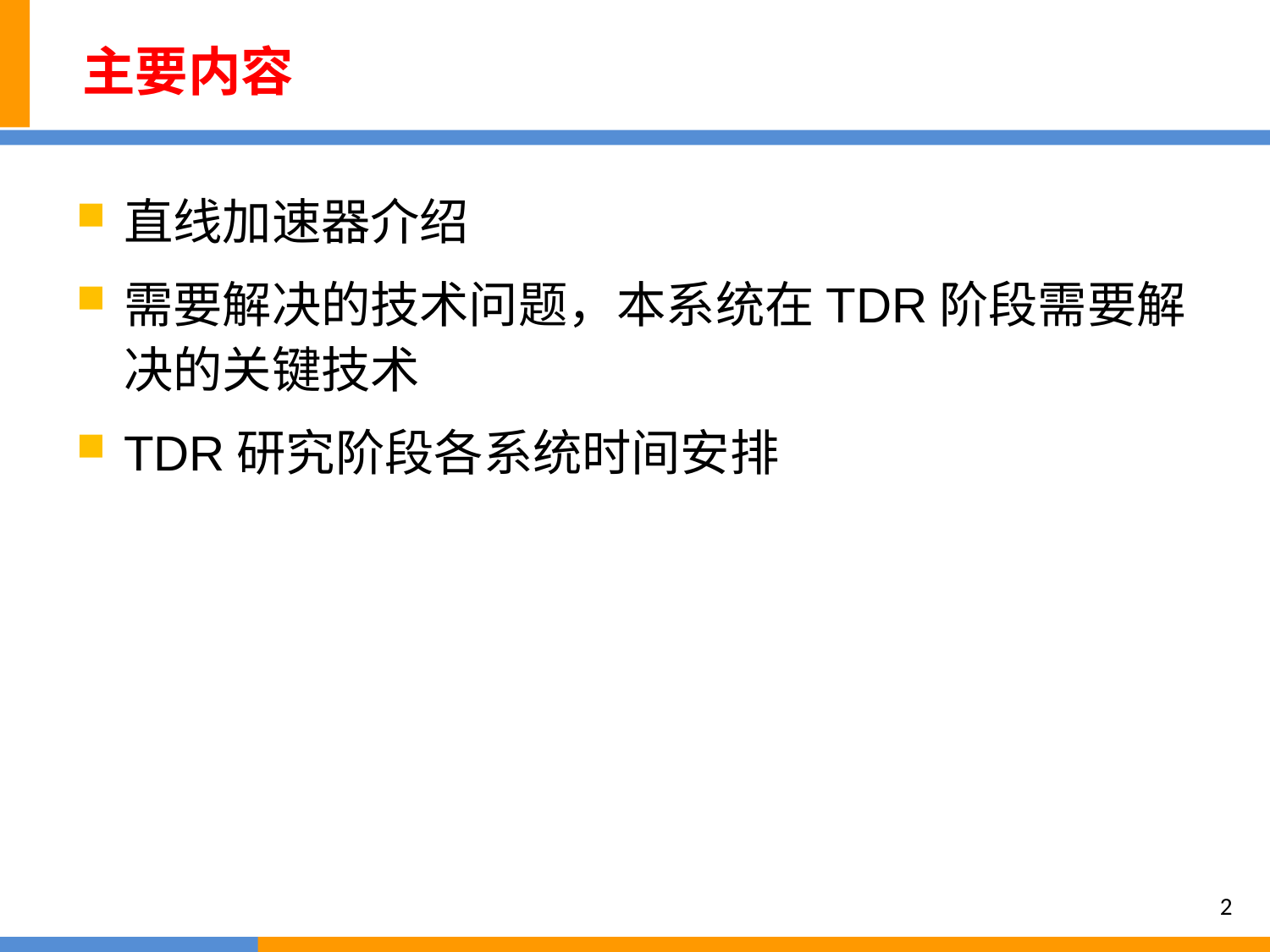

# 主要内容
直线加速器介绍
需要解决的技术问题，本系统在TDR阶段需要解决的关键技术
TDR研究阶段各系统时间安排